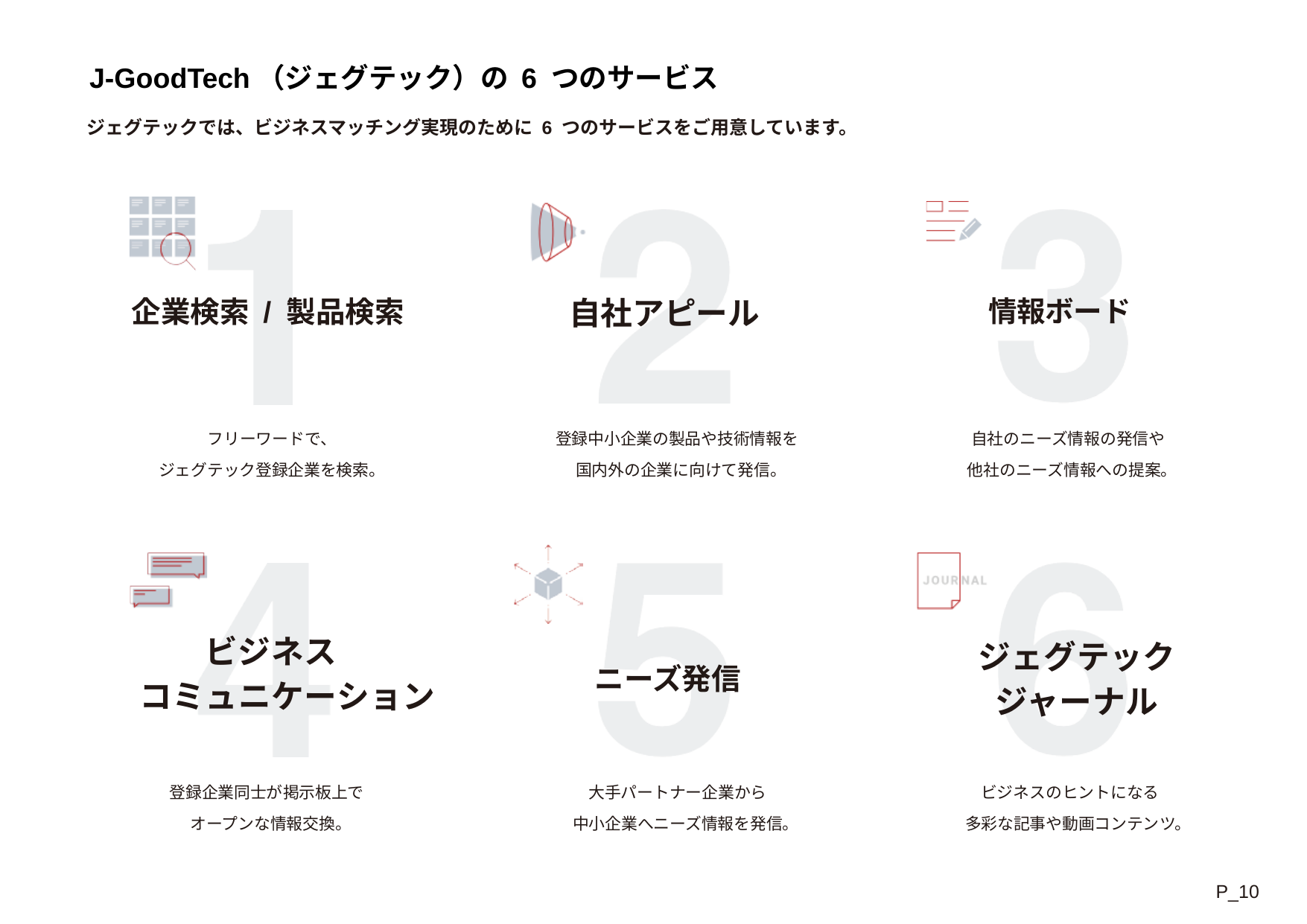

J-GoodTech（ジェグテック）の 6 つのサービス
ジェグテックでは、ビジネスマッチング実現のために 6 つのサービスをご用意しています。

企業検索 / 製品検索
自社アピール
情報ボード
フリーワードで、
ジェグテック登録企業を検索。
登録中小企業の製品や技術情報を
国内外の企業に向けて発信。
自社のニーズ情報の発信や
他社のニーズ情報への提案。

ビジネス
　コミュニケーション
ジェグテック
ジャーナル
ニーズ発信
登録企業同士が掲示板上で
オープンな情報交換。
大手パートナー企業から
中小企業へニーズ情報を発信。
ビジネスのヒントになる
多彩な記事や動画コンテンツ。
P_10